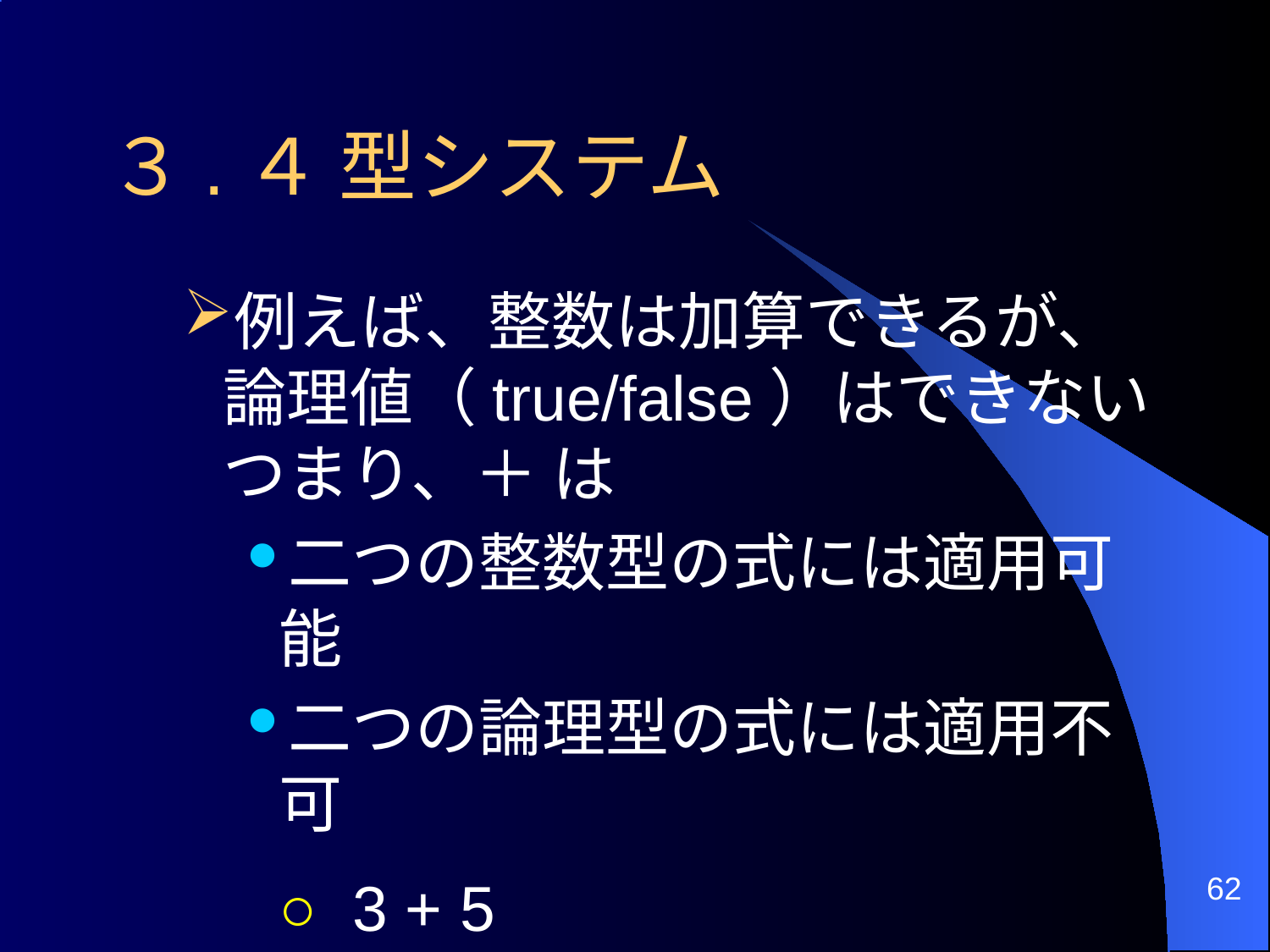

# ３.４ 型システム
例えば、整数は加算できるが、論理値（true/false）はできない
つまり、＋ は
二つの整数型の式には適用可能
二つの論理型の式には適用不可
	○  3 + 5
 Ｘ  true + false
62